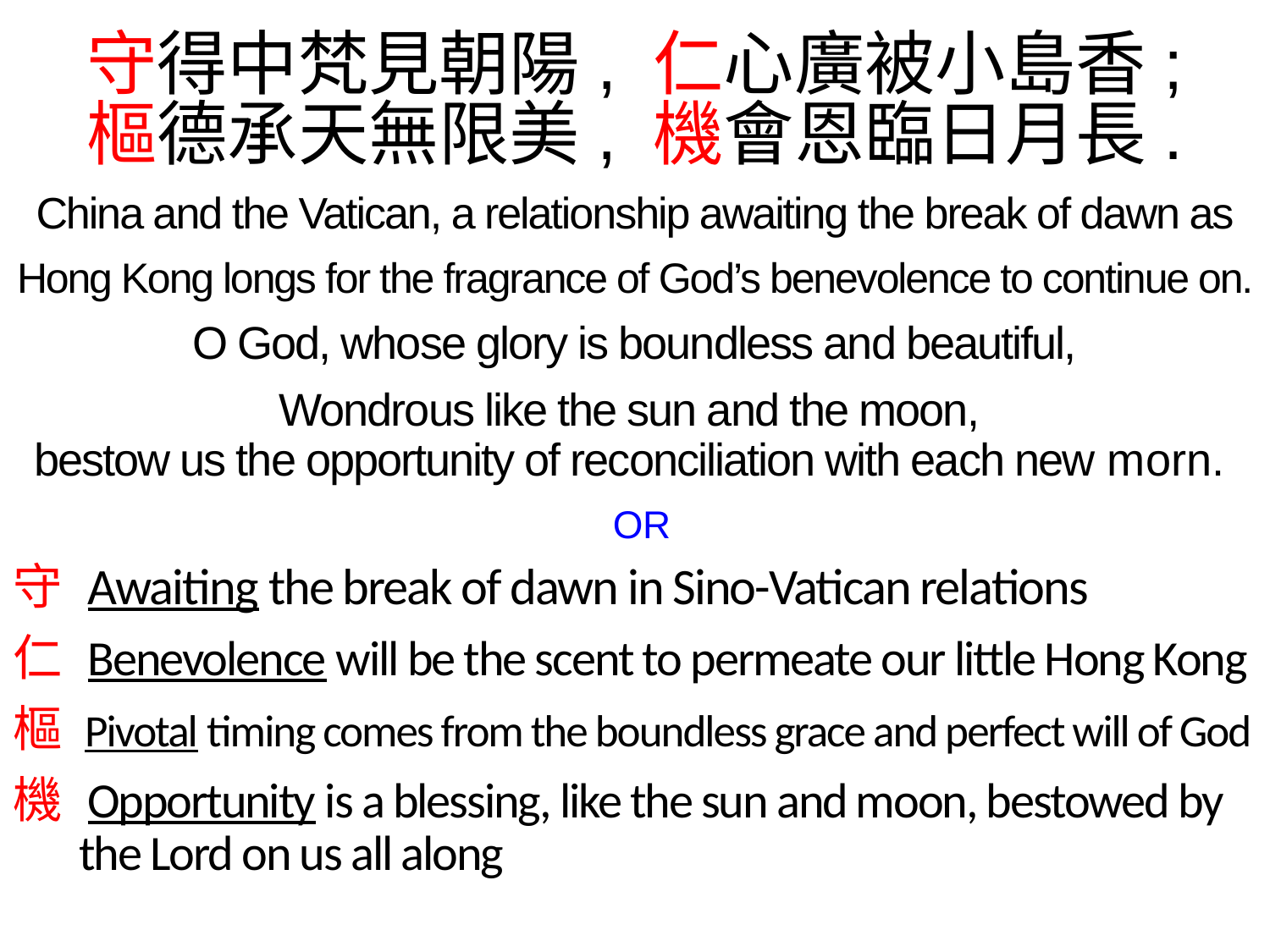

守得中梵見朝陽, 仁心廣被小島香;
樞德承天無限美, 機會恩臨日月長.
China and the Vatican, a relationship awaiting the break of dawn as
Hong Kong longs for the fragrance of God’s benevolence to continue on.
O God, whose glory is boundless and beautiful,
Wondrous like the sun and the moon,
bestow us the opportunity of reconciliation with each new morn.
 OR
守 Awaiting the break of dawn in Sino-Vatican relations
仁 Benevolence will be the scent to permeate our little Hong Kong
樞 Pivotal timing comes from the boundless grace and perfect will of God
機 Opportunity is a blessing, like the sun and moon, bestowed by
       the Lord on us all along